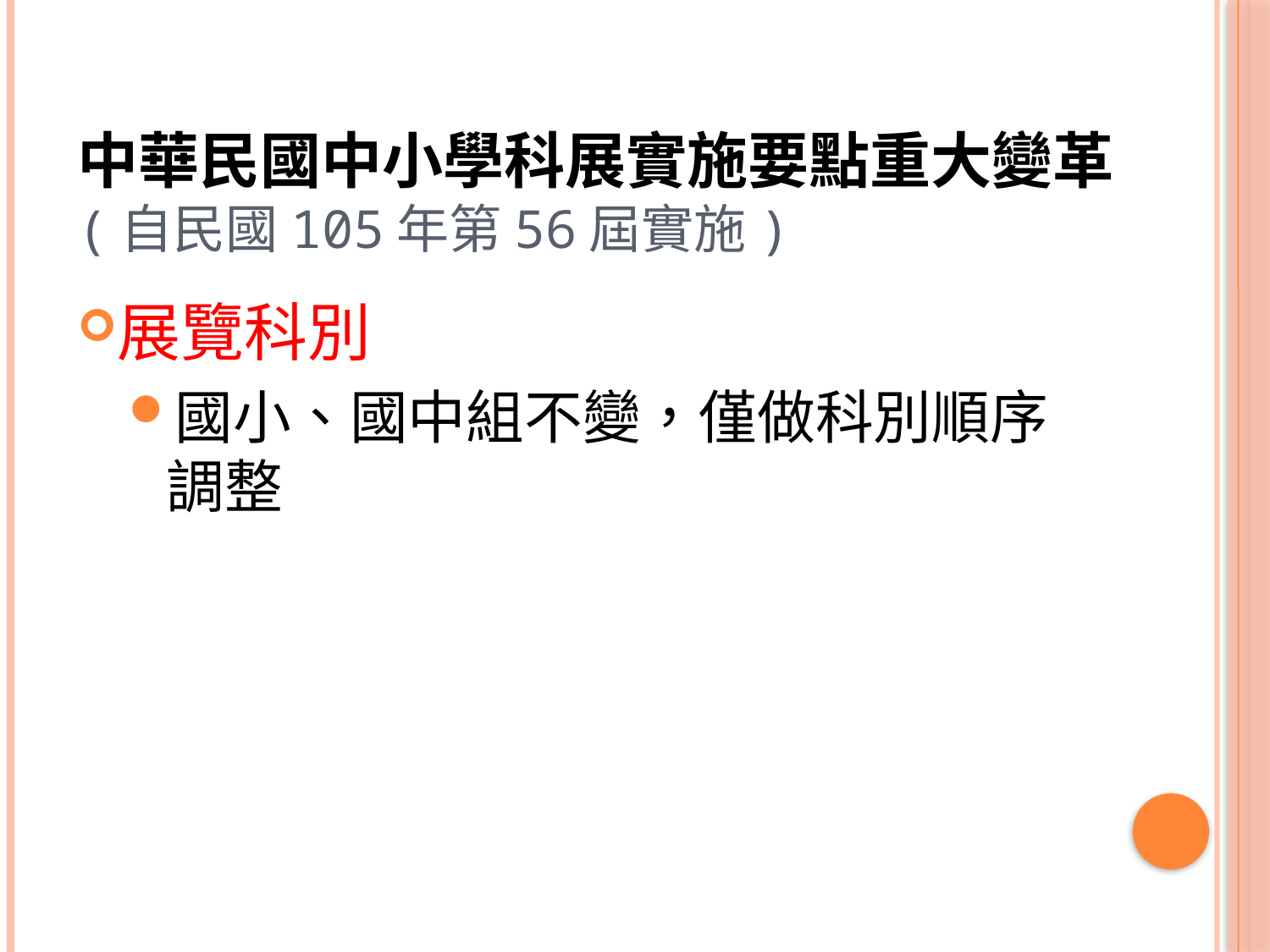

中華民國中小學科展實施要點重大變革
(自民國105年第56屆實施)
展覽科別
國小、國中組不變，僅做科別順序調整